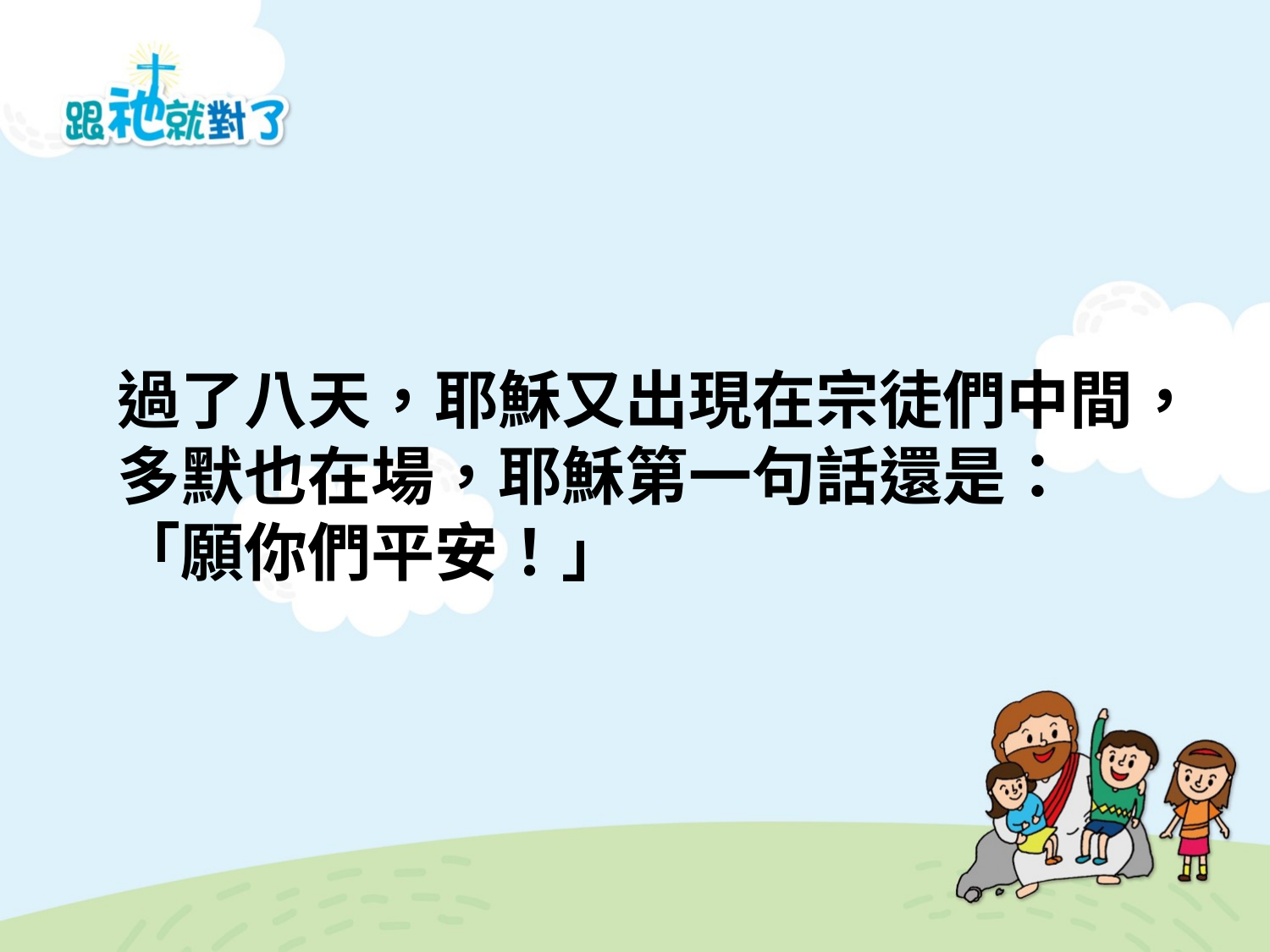

過了八天，耶穌又出現在宗徒們中間，多默也在場，耶穌第一句話還是：「願你們平安！」